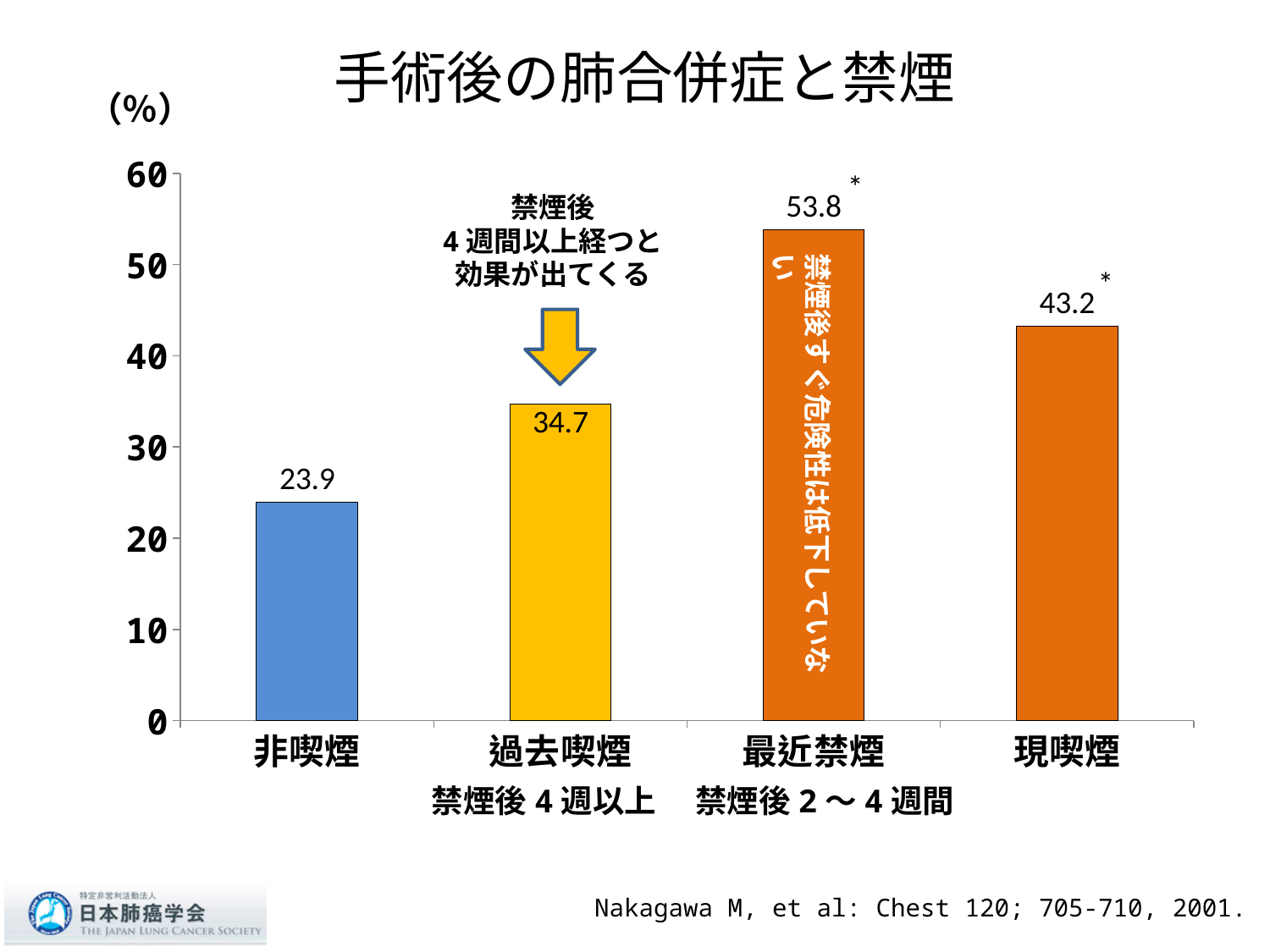

# 手術後の肺合併症と禁煙
（％）

### Chart

| Category | 系列 1 |
|---|---|
| 非喫煙 | 23.9 |
| 過去喫煙 | 34.7 |
| 最近禁煙 | 53.8 |
| 現喫煙 | 43.2 |
*
禁煙後
4週間以上経つと
効果が出てくる
禁煙後すぐ危険性は低下していない
*

禁煙後4週以上　 禁煙後2～4週間
Nakagawa M, et al: Chest 120; 705-710, 2001.